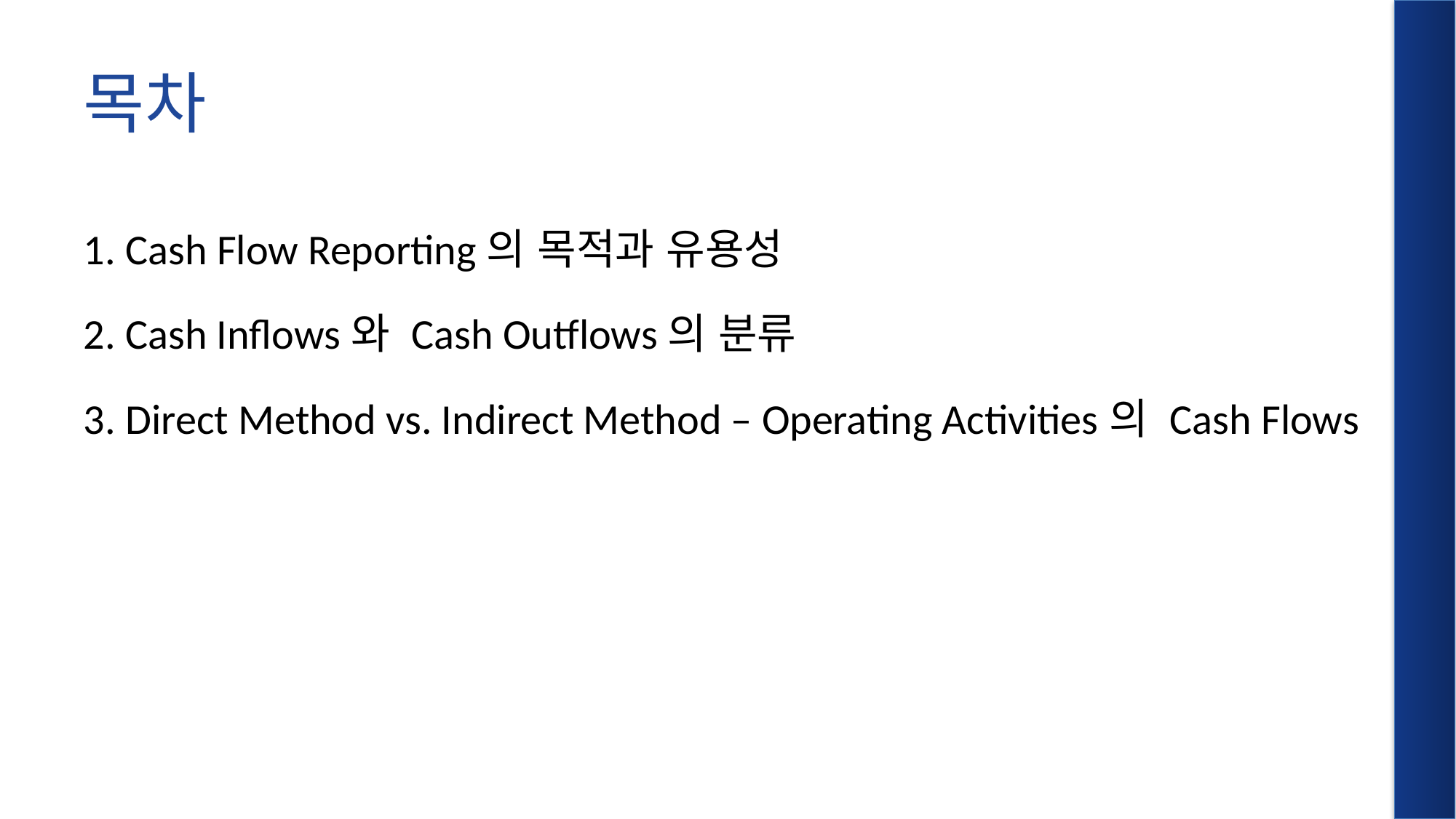

# 목차
1. Cash Flow Reporting의 목적과 유용성
2. Cash Inflows와 Cash Outflows의 분류
3. Direct Method vs. Indirect Method – Operating Activities의 Cash Flows